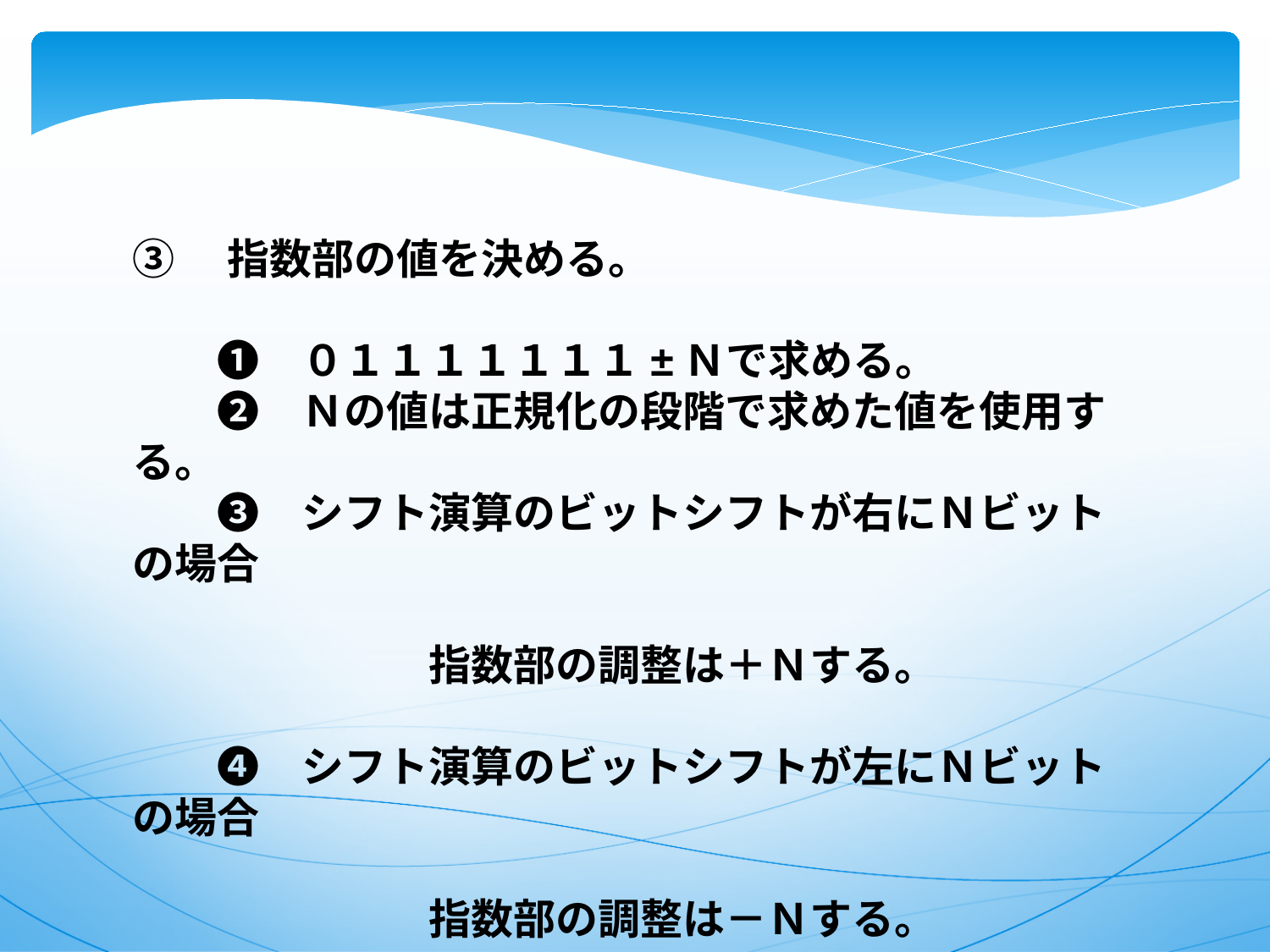

③　指数部の値を決める。

　　❶　０１１１１１１１±Ｎで求める。
　　❷　Ｎの値は正規化の段階で求めた値を使用する。
　　❸　シフト演算のビットシフトが右にＮビットの場合

　　　　　　　指数部の調整は＋Ｎする。

　　❹　シフト演算のビットシフトが左にＮビットの場合

　　　　　　　指数部の調整は－Ｎする。